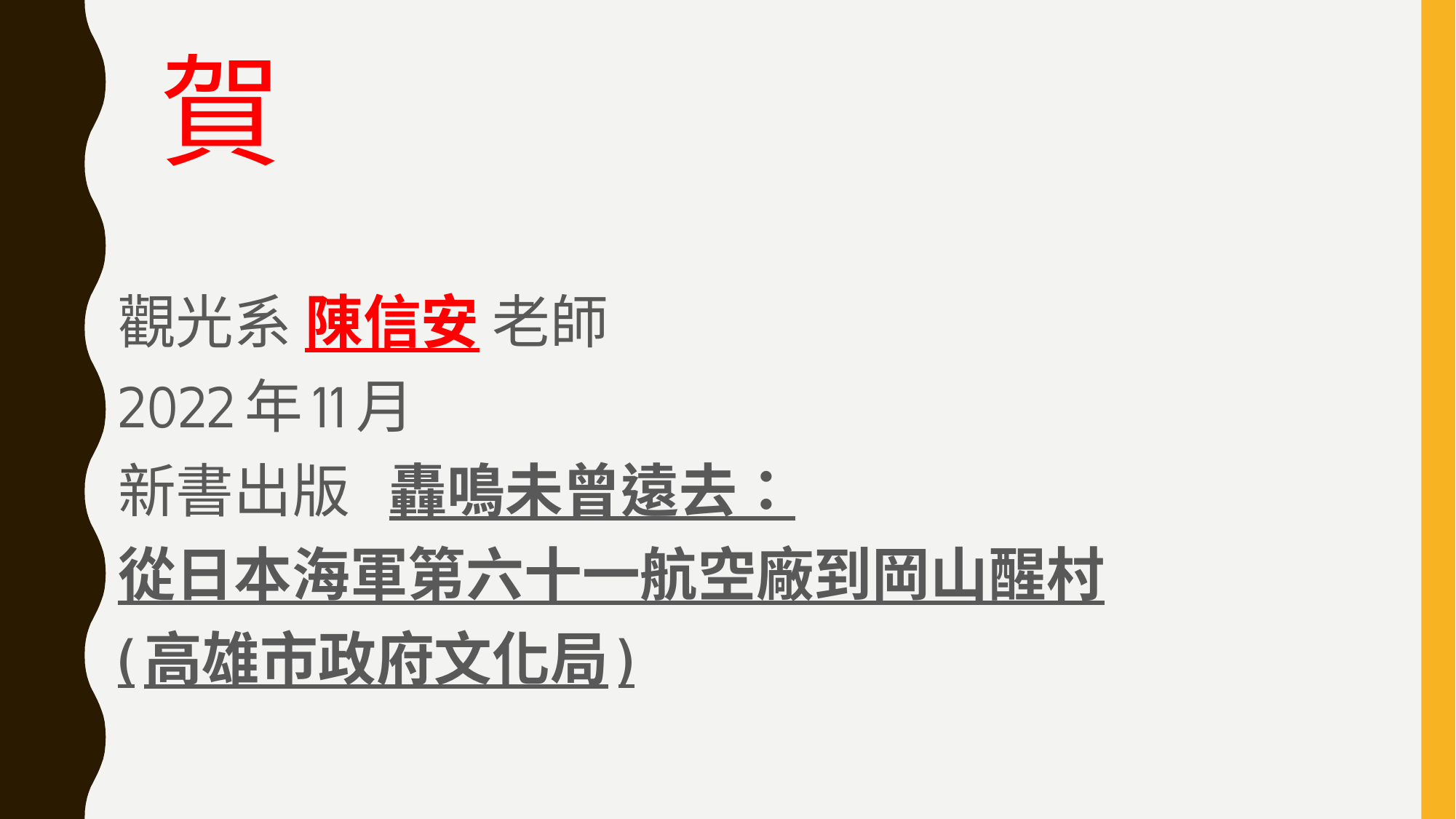

# 賀
觀光系 陳信安 老師
2022年11月
新書出版   轟鳴未曾遠去：
從日本海軍第六十一航空廠到岡山醒村
(高雄市政府文化局)